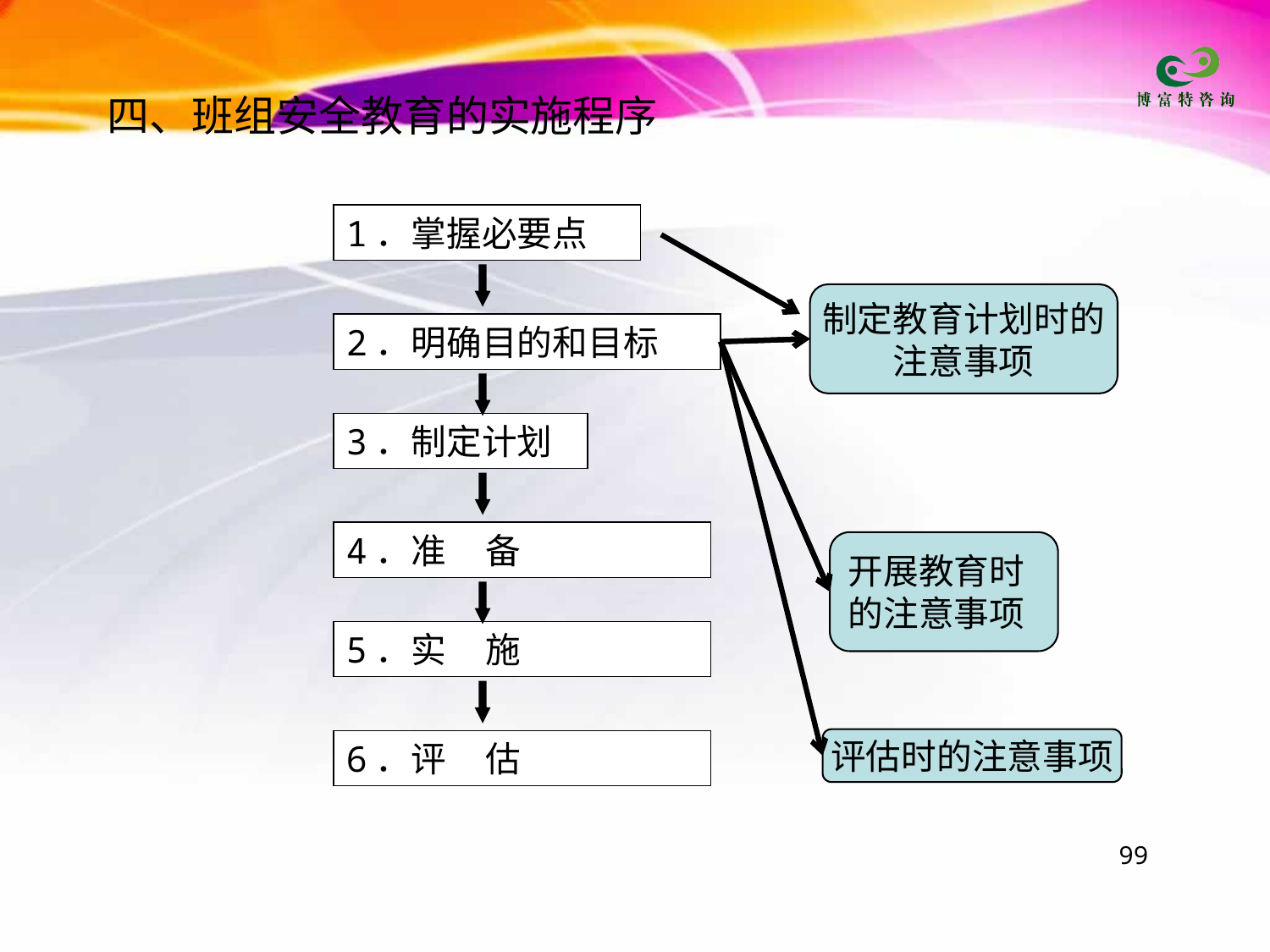

四、班组安全教育的实施程序
1．掌握必要点

制定教育计划时的
注意事项
2．明确目的和目标

3．制定计划

4．准     备
开展教育时
的注意事项

5．实     施

评估时的注意事项
6．评     估
99